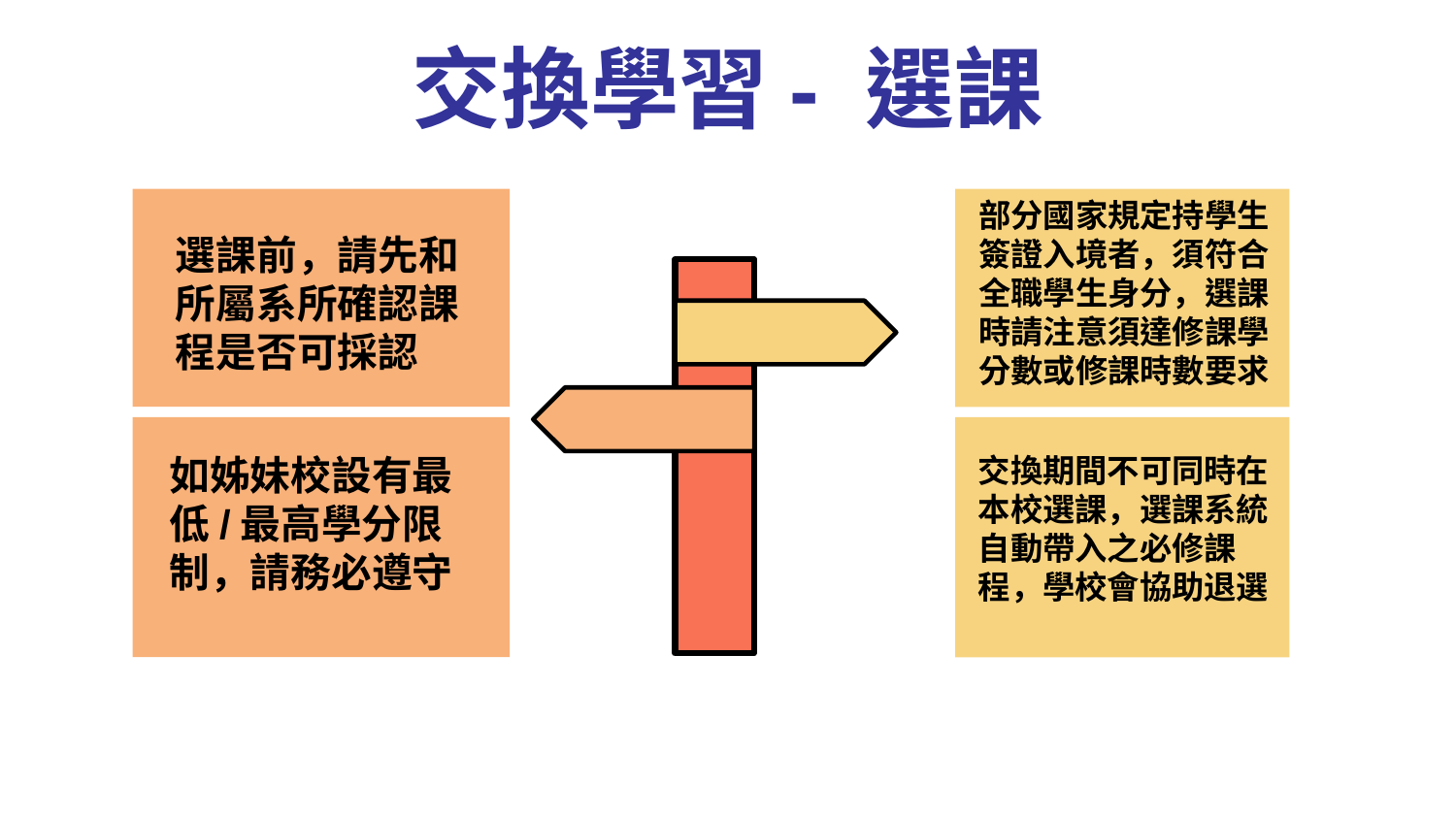

# 交換學習- 選課

部分國家規定持學生簽證入境者，須符合全職學生身分，選課時請注意須達修課學分數或修課時數要求
選課前，請先和所屬系所確認課程是否可採認

交換期間不可同時在本校選課，選課系統自動帶入之必修課程，學校會協助退選

如姊妹校設有最低/最高學分限制，請務必遵守